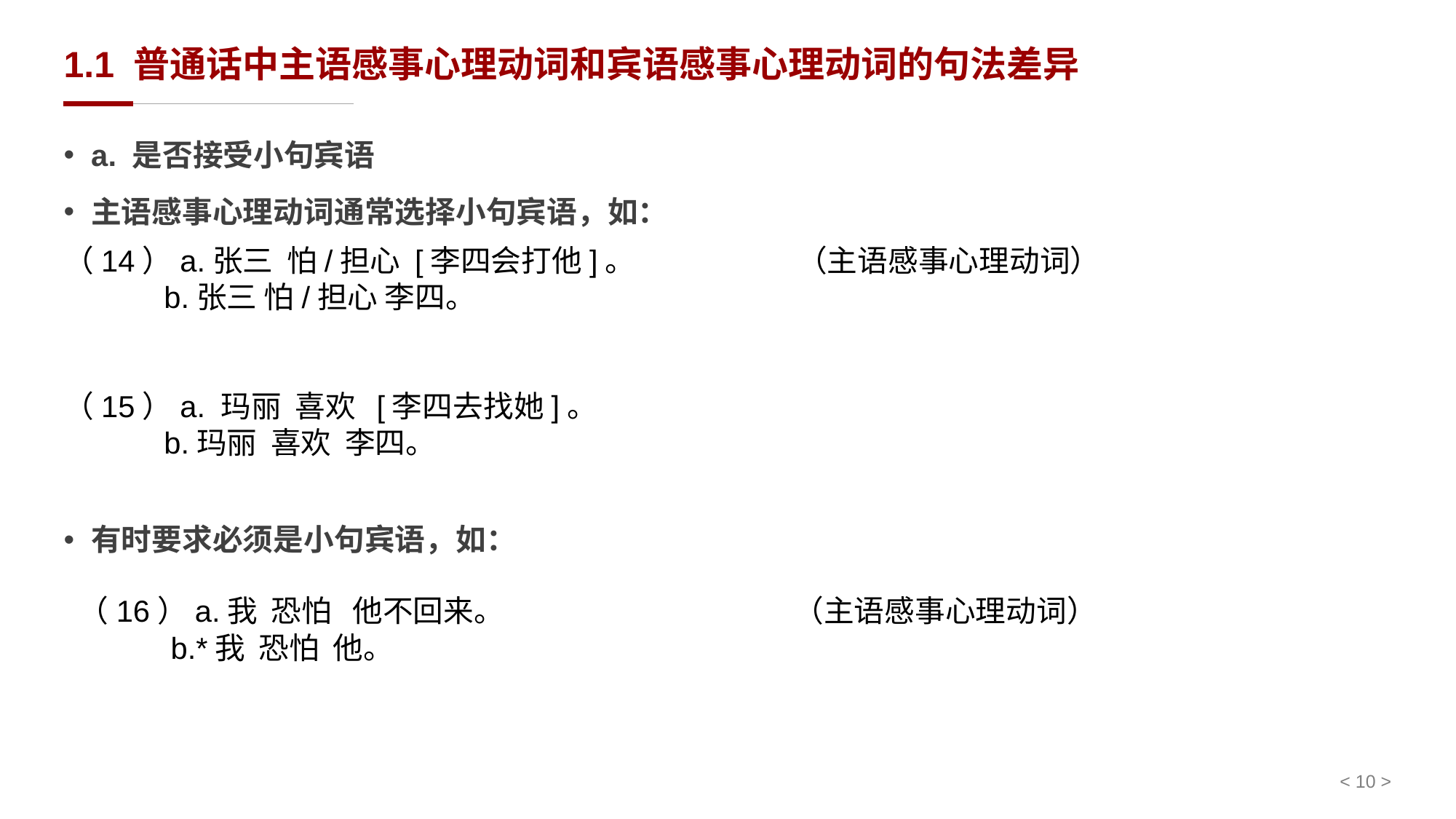

# 1.1 普通话中主语感事心理动词和宾语感事心理动词的句法差异
a. 是否接受小句宾语
主语感事心理动词通常选择小句宾语，如：
（14）a.张三  怕/担心 [李四会打他]。                        （主语感事心理动词）
            b.张三 怕/担心 李四。

（15）a. 玛丽  喜欢  [李四去找她]。
            b.玛丽  喜欢  李四。
有时要求必须是小句宾语，如：
（16）a.我  恐怕   他不回来。                                           （主语感事心理动词）
           b.*我  恐怕  他。
< 10 >